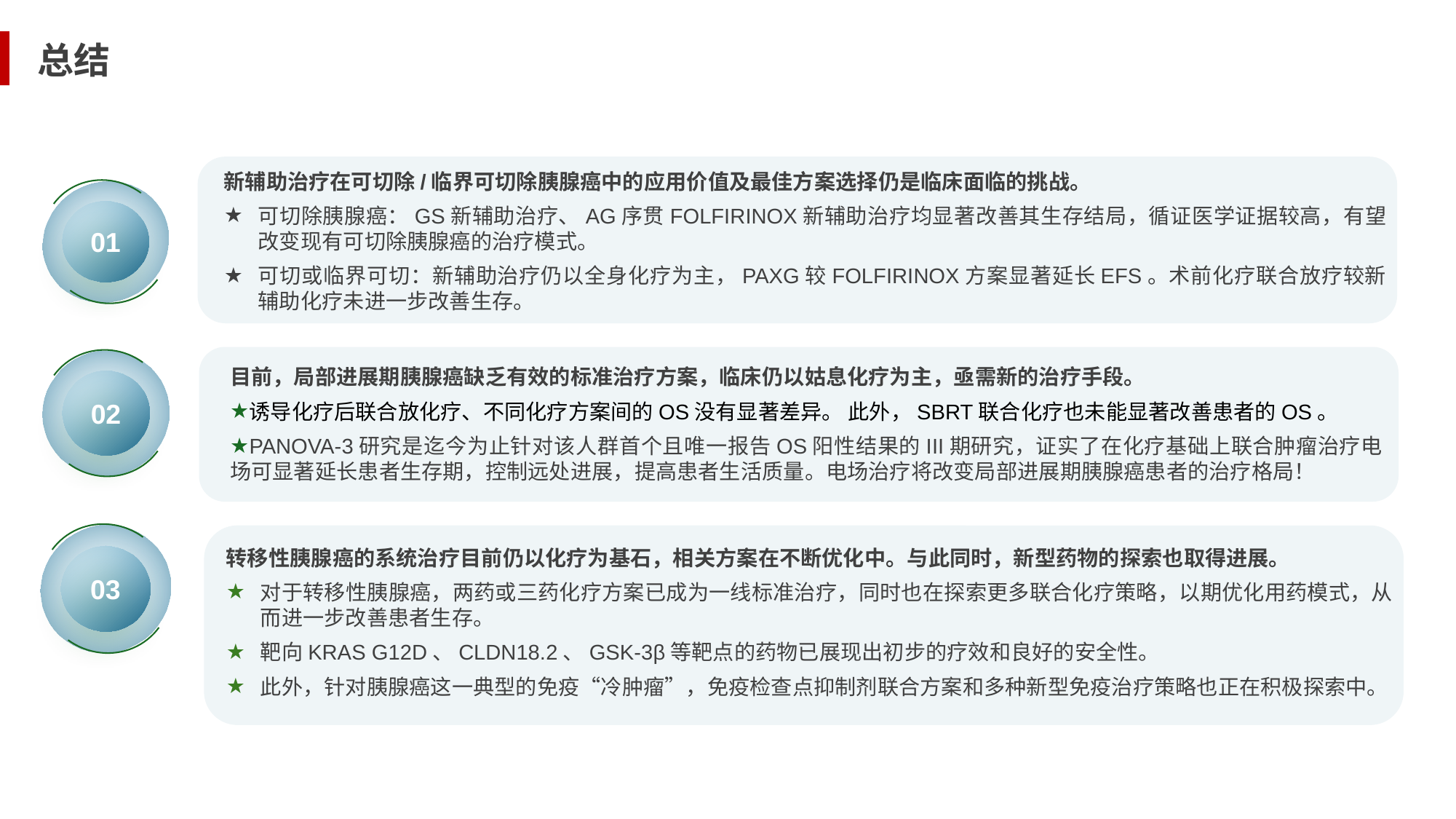

总结

新辅助治疗在可切除/临界可切除胰腺癌中的应用价值及最佳方案选择仍是临床面临的挑战。
可切除胰腺癌：GS新辅助治疗、AG序贯FOLFIRINOX新辅助治疗均显著改善其生存结局，循证医学证据较高，有望改变现有可切除胰腺癌的治疗模式。
可切或临界可切：新辅助治疗仍以全身化疗为主，PAXG较FOLFIRINOX方案显著延长EFS。术前化疗联合放疗较新辅助化疗未进一步改善生存。

01

02
目前，局部进展期胰腺癌缺乏有效的标准治疗方案，临床仍以姑息化疗为主，亟需新的治疗手段。
诱导化疗后联合放化疗、不同化疗方案间的OS没有显著差异。 此外，SBRT联合化疗也未能显著改善患者的OS。
PANOVA-3研究是迄今为止针对该人群首个且唯一报告OS阳性结果的III期研究，证实了在化疗基础上联合肿瘤治疗电场可显著延长患者生存期，控制远处进展，提高患者生活质量。电场治疗将改变局部进展期胰腺癌患者的治疗格局！

03

转移性胰腺癌的系统治疗目前仍以化疗为基石，相关方案在不断优化中。与此同时，新型药物的探索也取得进展。
对于转移性胰腺癌，两药或三药化疗方案已成为一线标准治疗，同时也在探索更多联合化疗策略，以期优化用药模式，从而进一步改善患者生存。
靶向KRAS G12D、CLDN18.2、GSK-3β等靶点的药物已展现出初步的疗效和良好的安全性。
此外，针对胰腺癌这一典型的免疫“冷肿瘤”，免疫检查点抑制剂联合方案和多种新型免疫治疗策略也正在积极探索中。